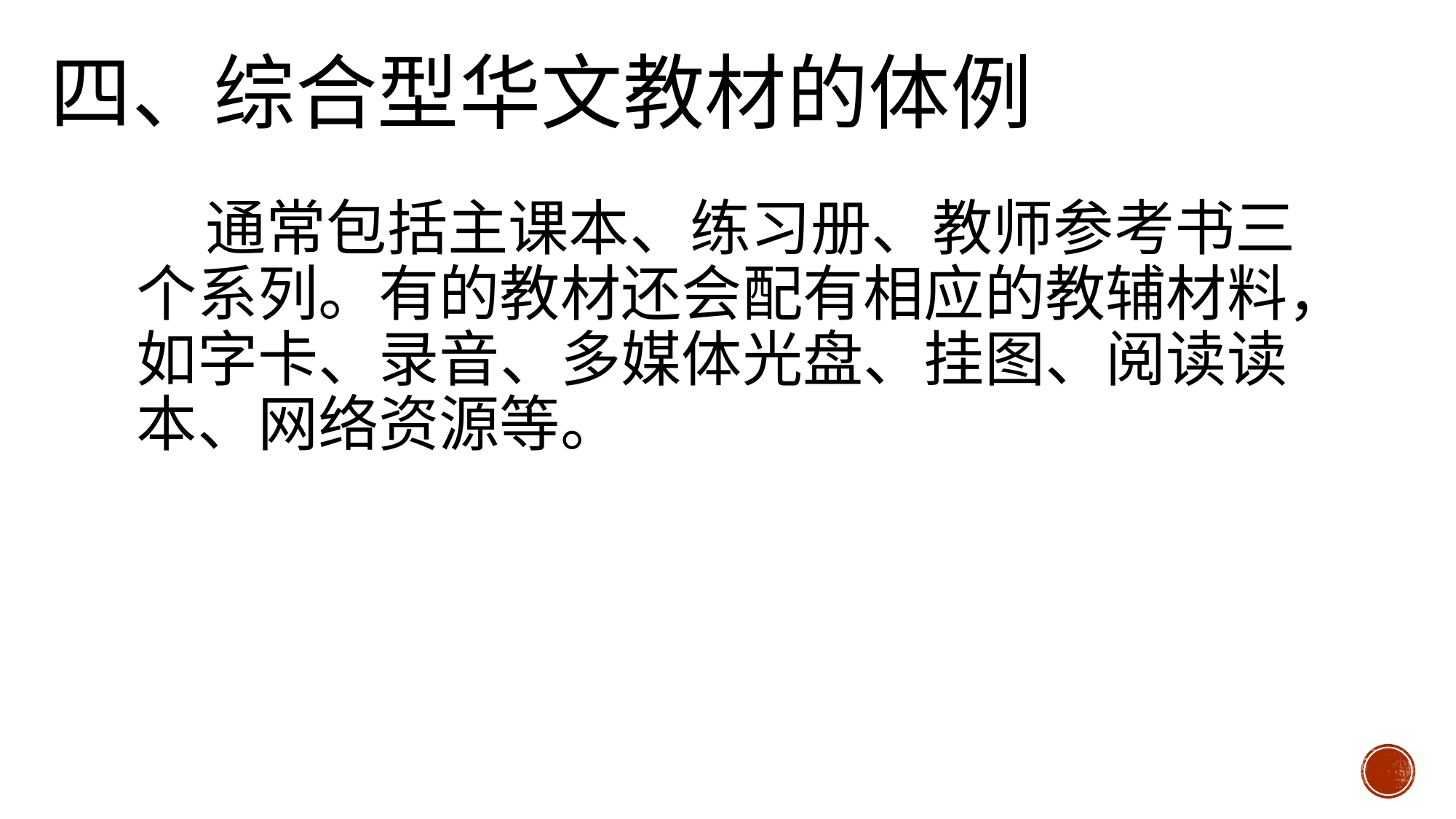

# 四、综合型华文教材的体例
    通常包括主课本、练习册、教师参考书三个系列。有的教材还会配有相应的教辅材料，如字卡、录音、多媒体光盘、挂图、阅读读本、网络资源等。